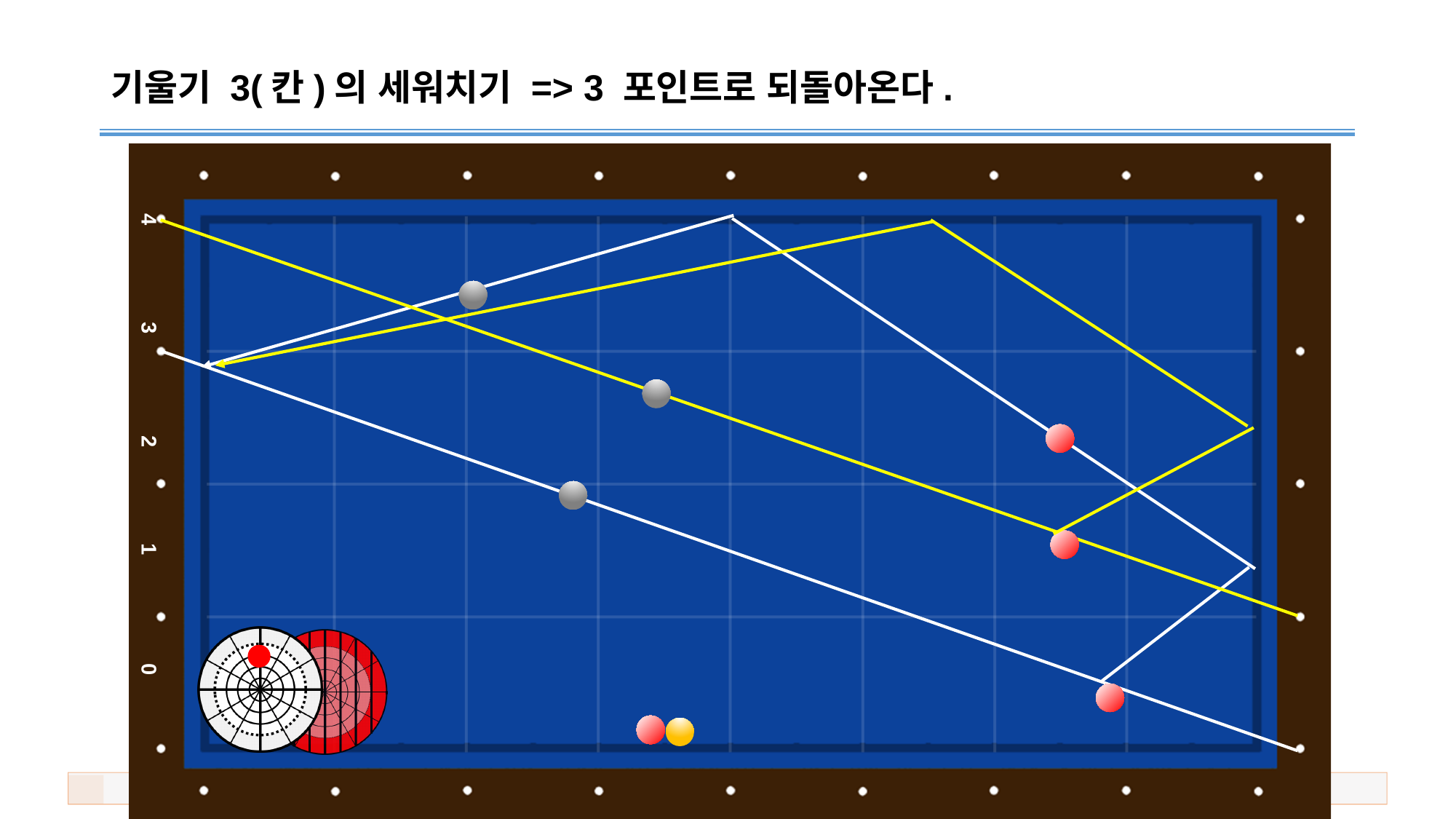

# 기울기 3(칸)의 세워치기 => 3 포인트로 되돌아온다.

4                3                 2                1                  0